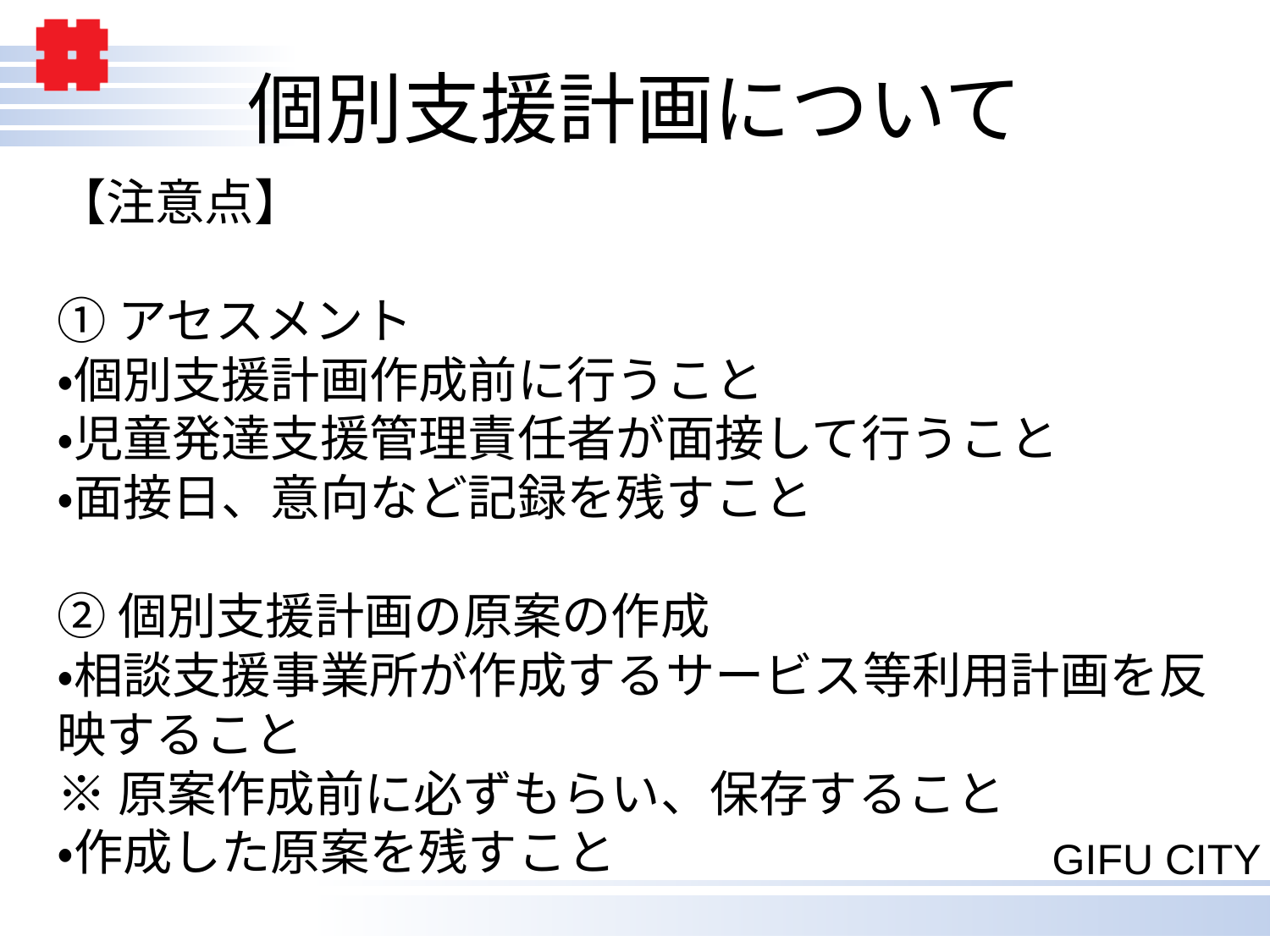

# 個別支援計画について
【注意点】

①アセスメント
・個別支援計画作成前に行うこと
・児童発達支援管理責任者が面接して行うこと
・面接日、意向など記録を残すこと

②個別支援計画の原案の作成
・相談支援事業所が作成するサービス等利用計画を反映すること
※原案作成前に必ずもらい、保存すること
・作成した原案を残すこと